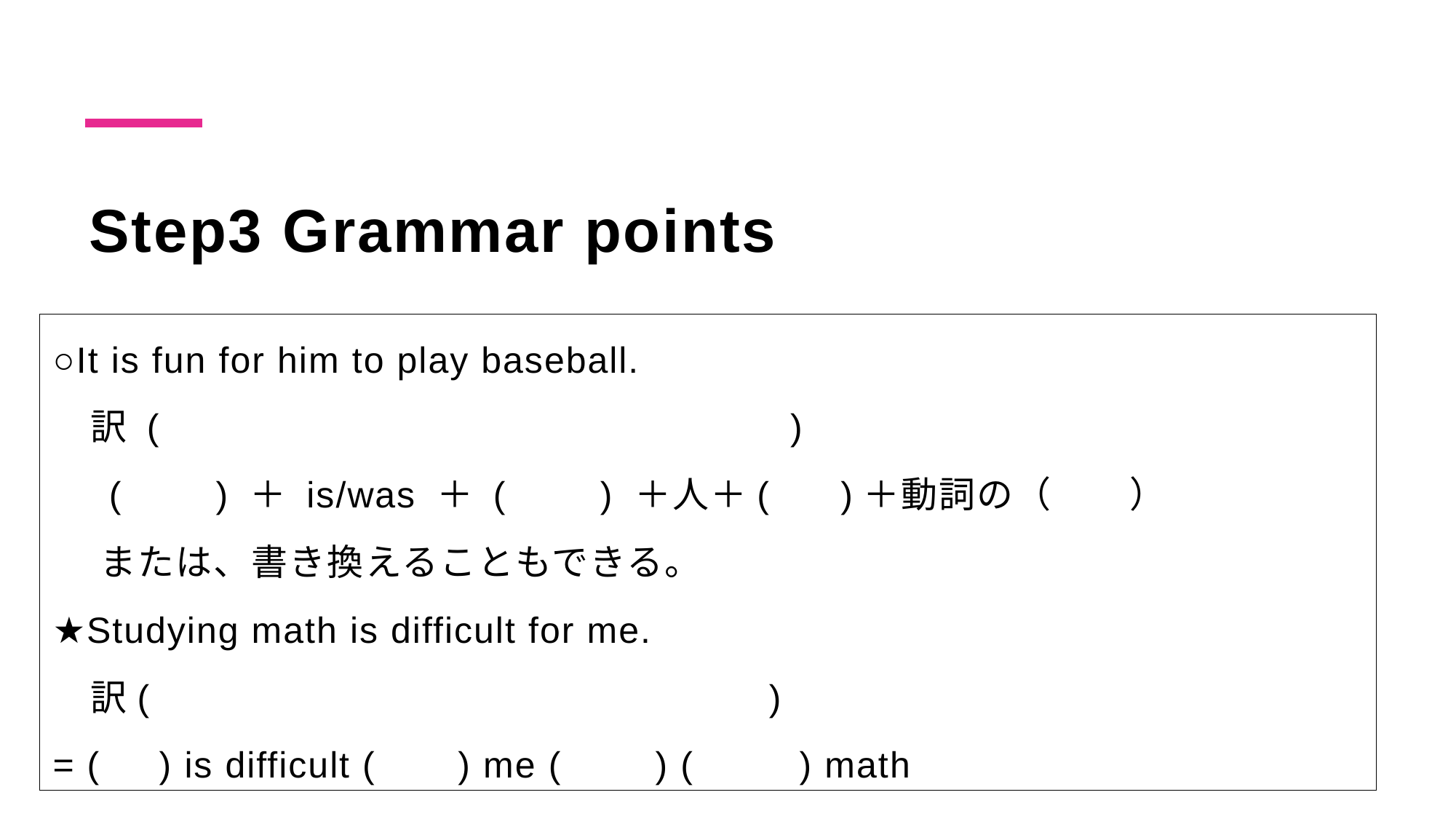

# Step3 Grammar points
○It is fun for him to play baseball.
　訳 (                                                      )
　 (        ) ＋ is/was ＋ (        ) ＋人＋(      )＋動詞の（        ）
    または、書き換えることもできる。
★Studying math is difficult for me.
　訳(                                                     )
= (     ) is difficult (       ) me (        ) (         ) math